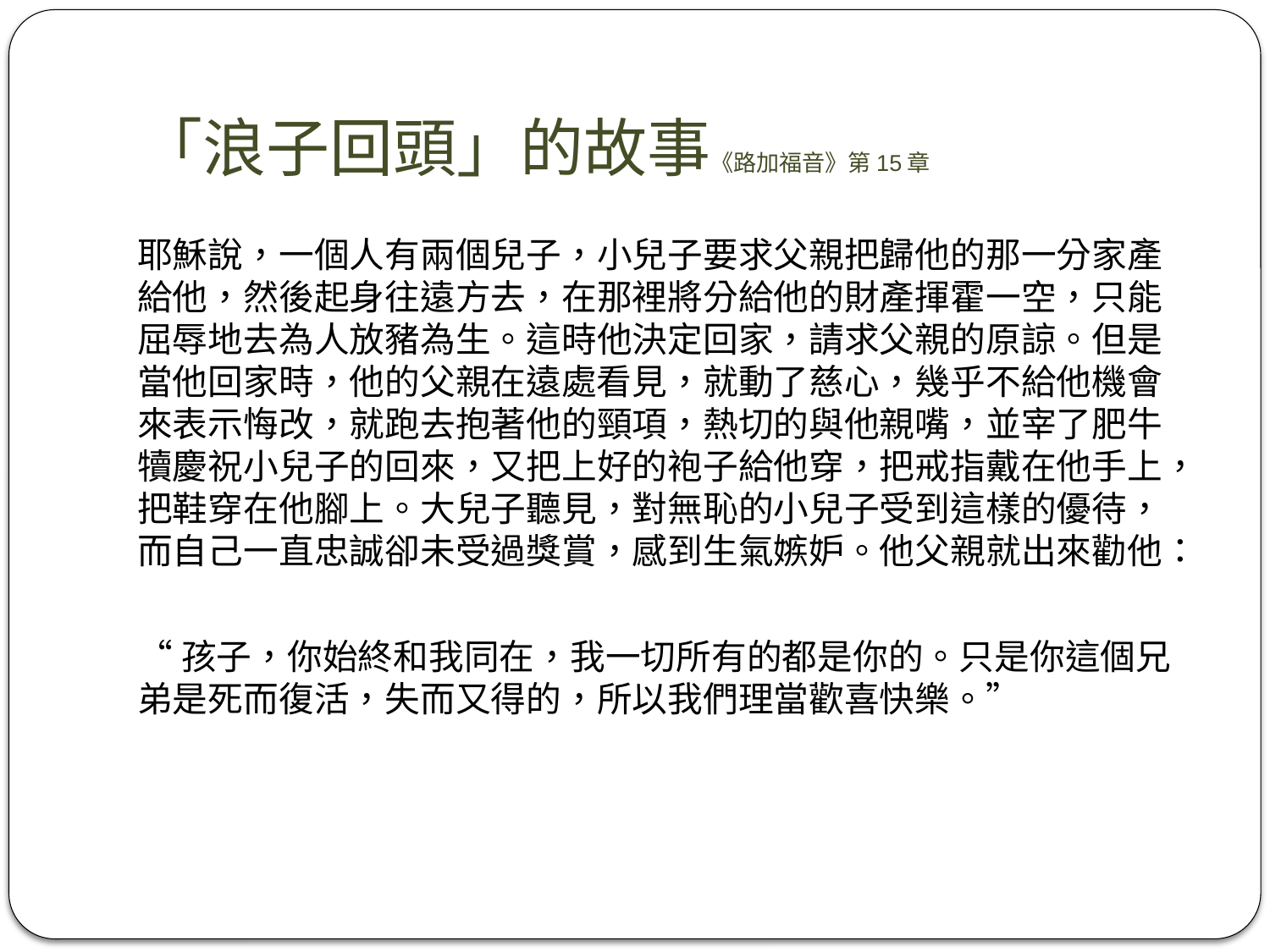

# 「浪子回頭」的故事《路加福音》第15章
耶穌說，一個人有兩個兒子，小兒子要求父親把歸他的那一分家產給他，然後起身往遠方去，在那裡將分給他的財產揮霍一空，只能屈辱地去為人放豬為生。這時他決定回家，請求父親的原諒。但是當他回家時，他的父親在遠處看見，就動了慈心，幾乎不給他機會來表示悔改，就跑去抱著他的頸項，熱切的與他親嘴，並宰了肥牛犢慶祝小兒子的回來，又把上好的袍子給他穿，把戒指戴在他手上，把鞋穿在他腳上。大兒子聽見，對無恥的小兒子受到這樣的優待，而自己一直忠誠卻未受過獎賞，感到生氣嫉妒。他父親就出來勸他：

“孩子，你始終和我同在，我一切所有的都是你的。只是你這個兄弟是死而復活，失而又得的，所以我們理當歡喜快樂。”